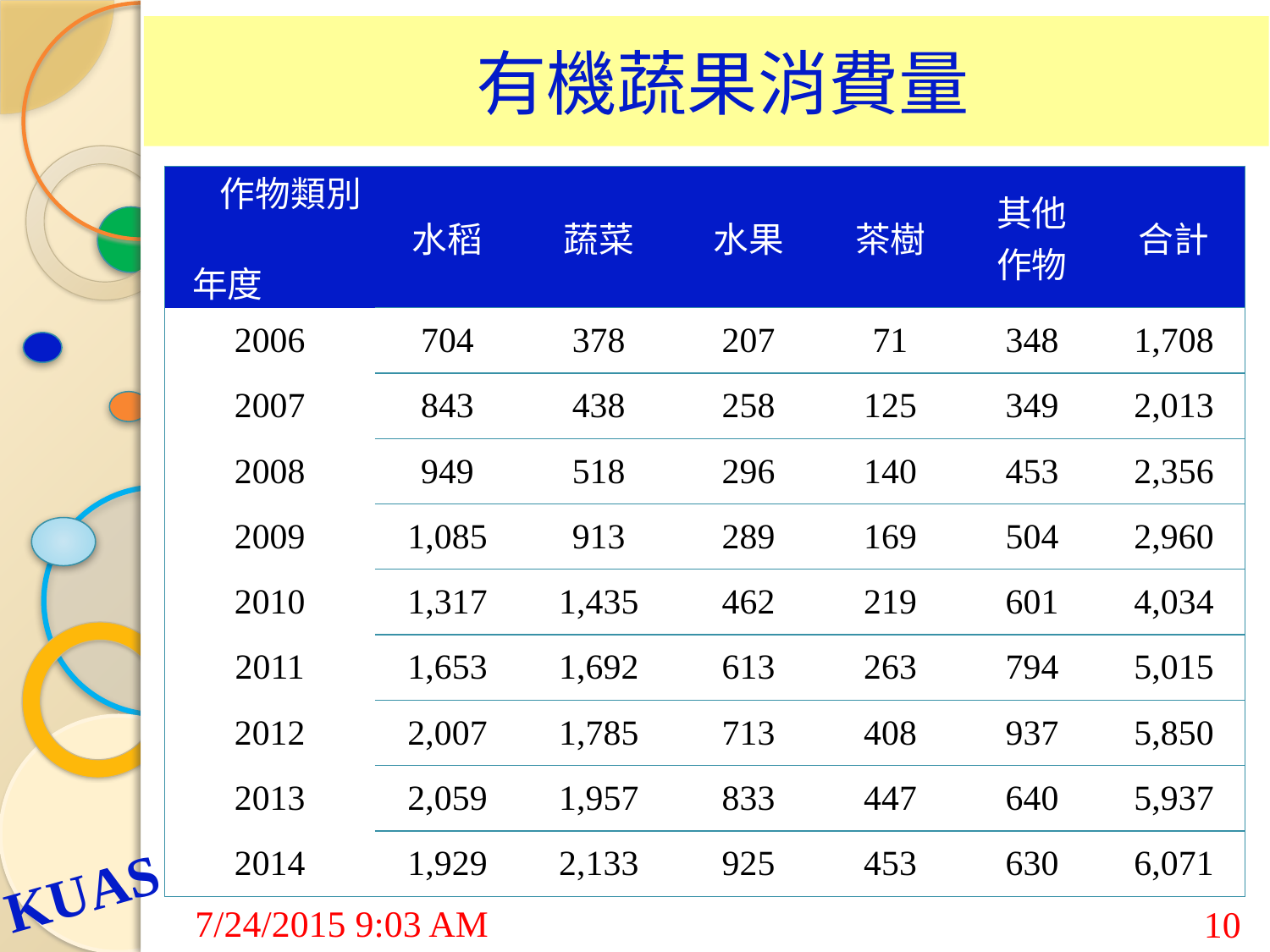

# 有機蔬果消費量
| 作物類別 年度 | 水稻 | 蔬菜 | 水果 | 茶樹 | 其他 作物 | 合計 |
| --- | --- | --- | --- | --- | --- | --- |
| 2006 | 704 | 378 | 207 | 71 | 348 | 1,708 |
| 2007 | 843 | 438 | 258 | 125 | 349 | 2,013 |
| 2008 | 949 | 518 | 296 | 140 | 453 | 2,356 |
| 2009 | 1,085 | 913 | 289 | 169 | 504 | 2,960 |
| 2010 | 1,317 | 1,435 | 462 | 219 | 601 | 4,034 |
| 2011 | 1,653 | 1,692 | 613 | 263 | 794 | 5,015 |
| 2012 | 2,007 | 1,785 | 713 | 408 | 937 | 5,850 |
| 2013 | 2,059 | 1,957 | 833 | 447 | 640 | 5,937 |
| 2014 | 1,929 | 2,133 | 925 | 453 | 630 | 6,071 |
7/24/2015 9:03 AM
10